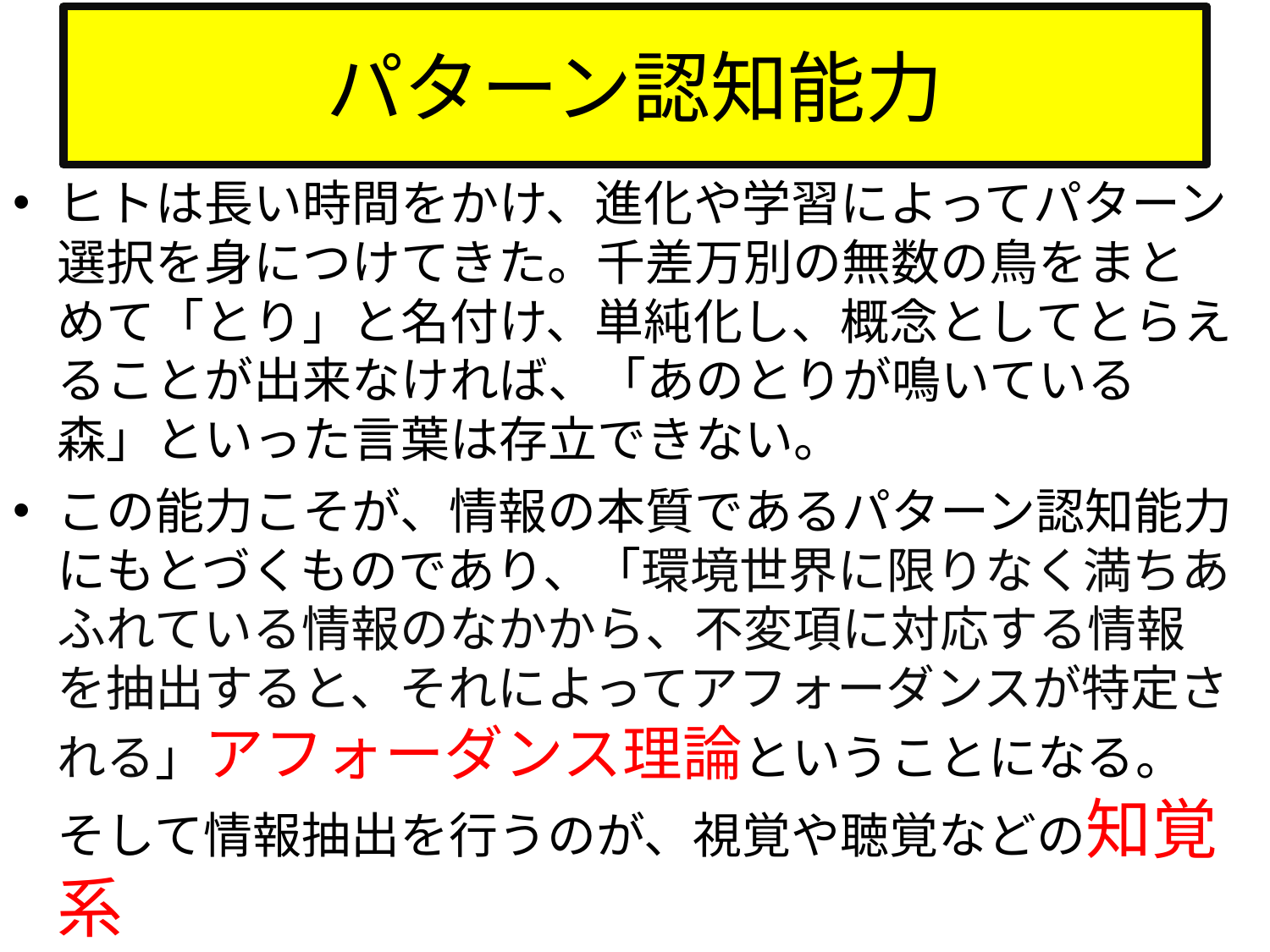

# パターン認知能力
ヒトは長い時間をかけ、進化や学習によってパターン選択を身につけてきた。千差万別の無数の鳥をまとめて「とり」と名付け、単純化し、概念としてとらえることが出来なければ、「あのとりが鳴いている森」といった言葉は存立できない。
この能力こそが、情報の本質であるパターン認知能力にもとづくものであり、「環境世界に限りなく満ちあふれている情報のなかから、不変項に対応する情報を抽出すると、それによってアフォーダンスが特定される」アフォーダンス理論ということになる。そして情報抽出を行うのが、視覚や聴覚などの知覚系